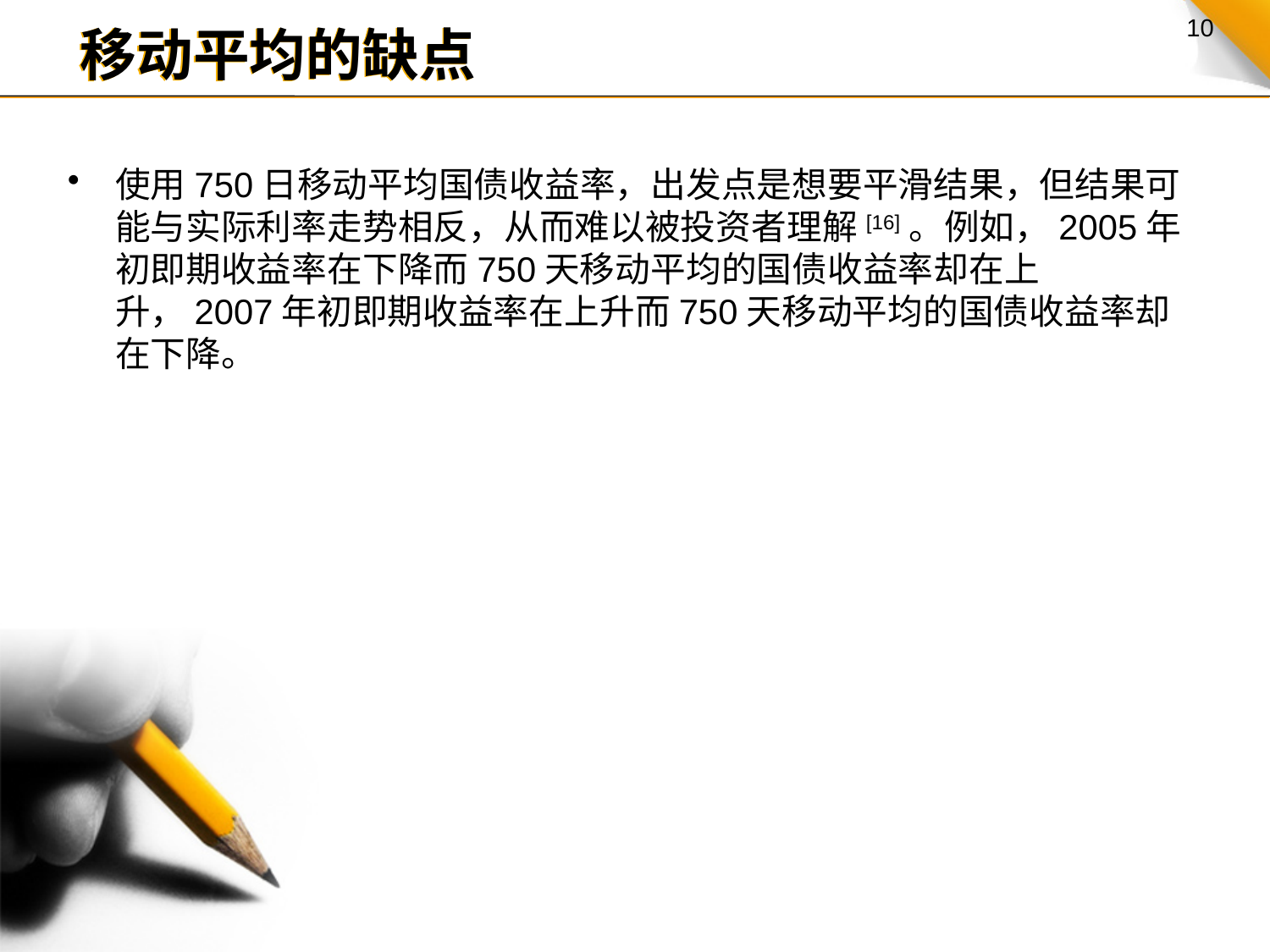

移动平均的缺点
使用750日移动平均国债收益率，出发点是想要平滑结果，但结果可能与实际利率走势相反，从而难以被投资者理解[16]。例如，2005年初即期收益率在下降而750天移动平均的国债收益率却在上升，2007年初即期收益率在上升而750天移动平均的国债收益率却在下降。